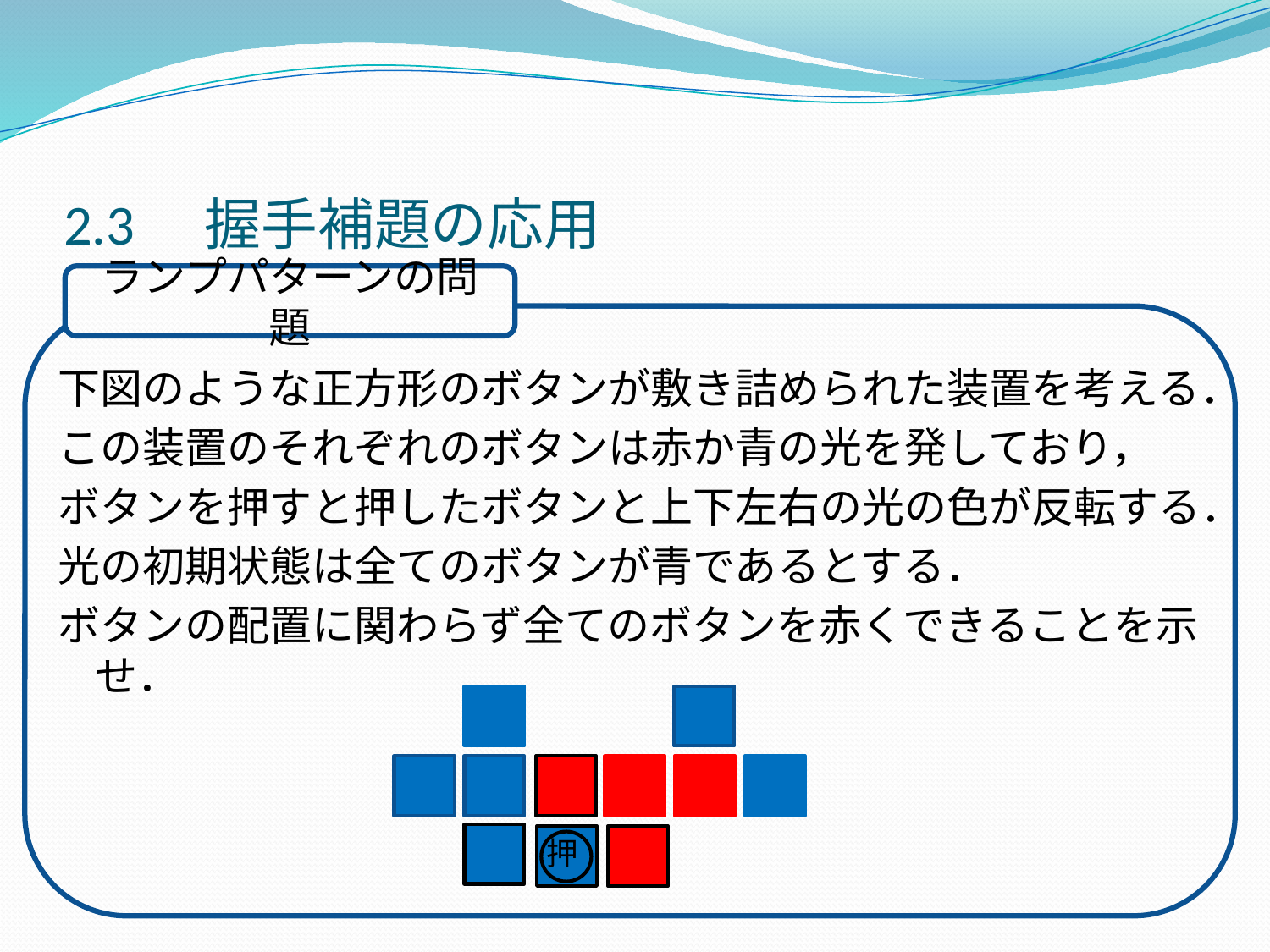

# 2.3　握手補題の応用
ランプパターンの問題

下図のような正方形のボタンが敷き詰められた装置を考える．
この装置のそれぞれのボタンは赤か青の光を発しており，
ボタンを押すと押したボタンと上下左右の光の色が反転する．
光の初期状態は全てのボタンが青であるとする．
ボタンの配置に関わらず全てのボタンを赤くできることを示せ．

押